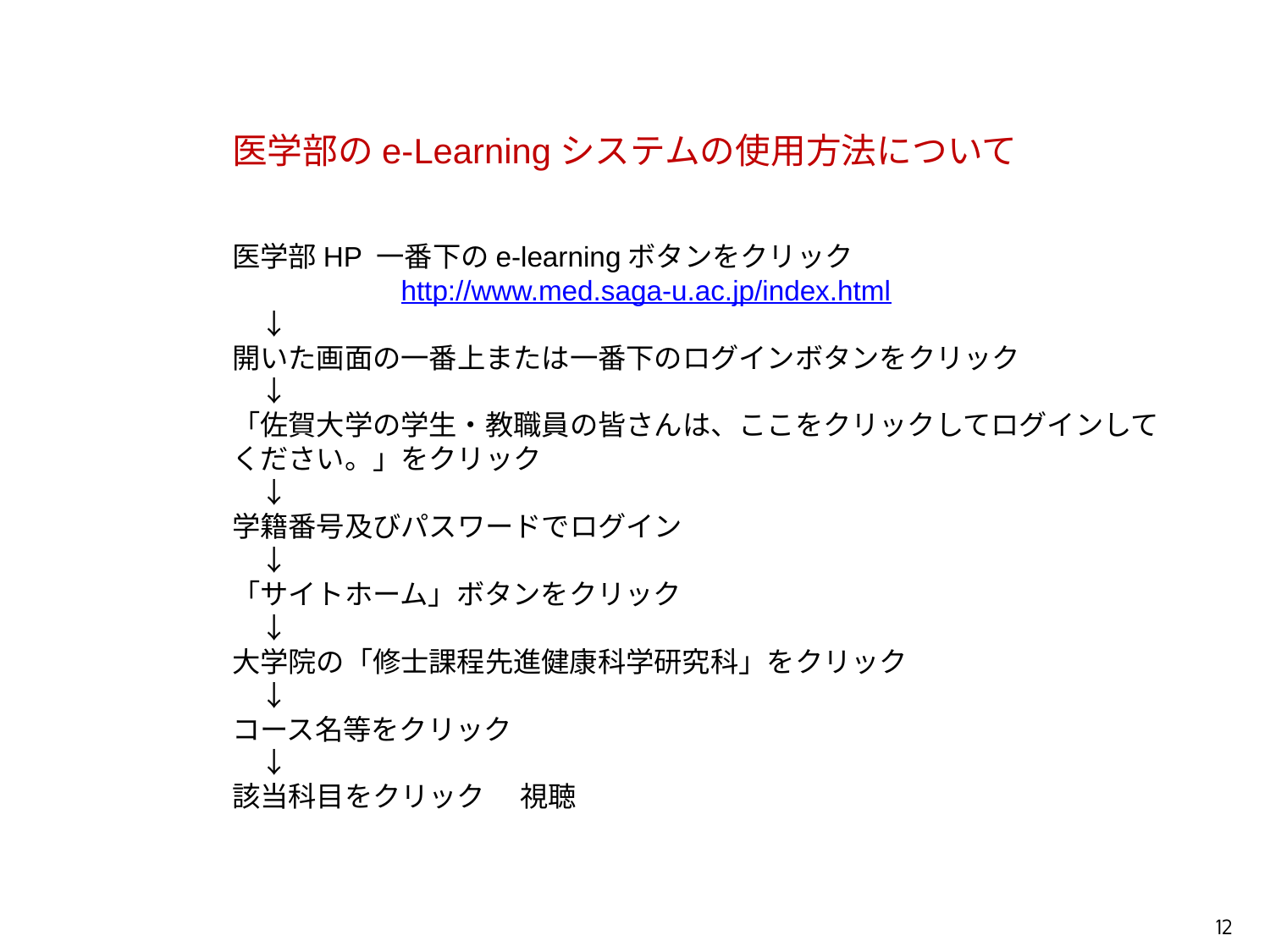

医学部のe-Learningシステムの使用方法について

医学部HP 一番下のe-learningボタンをクリック
                    　http://www.med.saga-u.ac.jp/index.html
　↓
開いた画面の一番上または一番下のログインボタンをクリック
　↓
「佐賀大学の学生・教職員の皆さんは、ここをクリックしてログインしてください。」をクリック
　↓
学籍番号及びパスワードでログイン
　↓
「サイトホーム」ボタンをクリック
　↓
大学院の「修士課程先進健康科学研究科」をクリック
　↓
コース名等をクリック
　↓
該当科目をクリック　 視聴
12